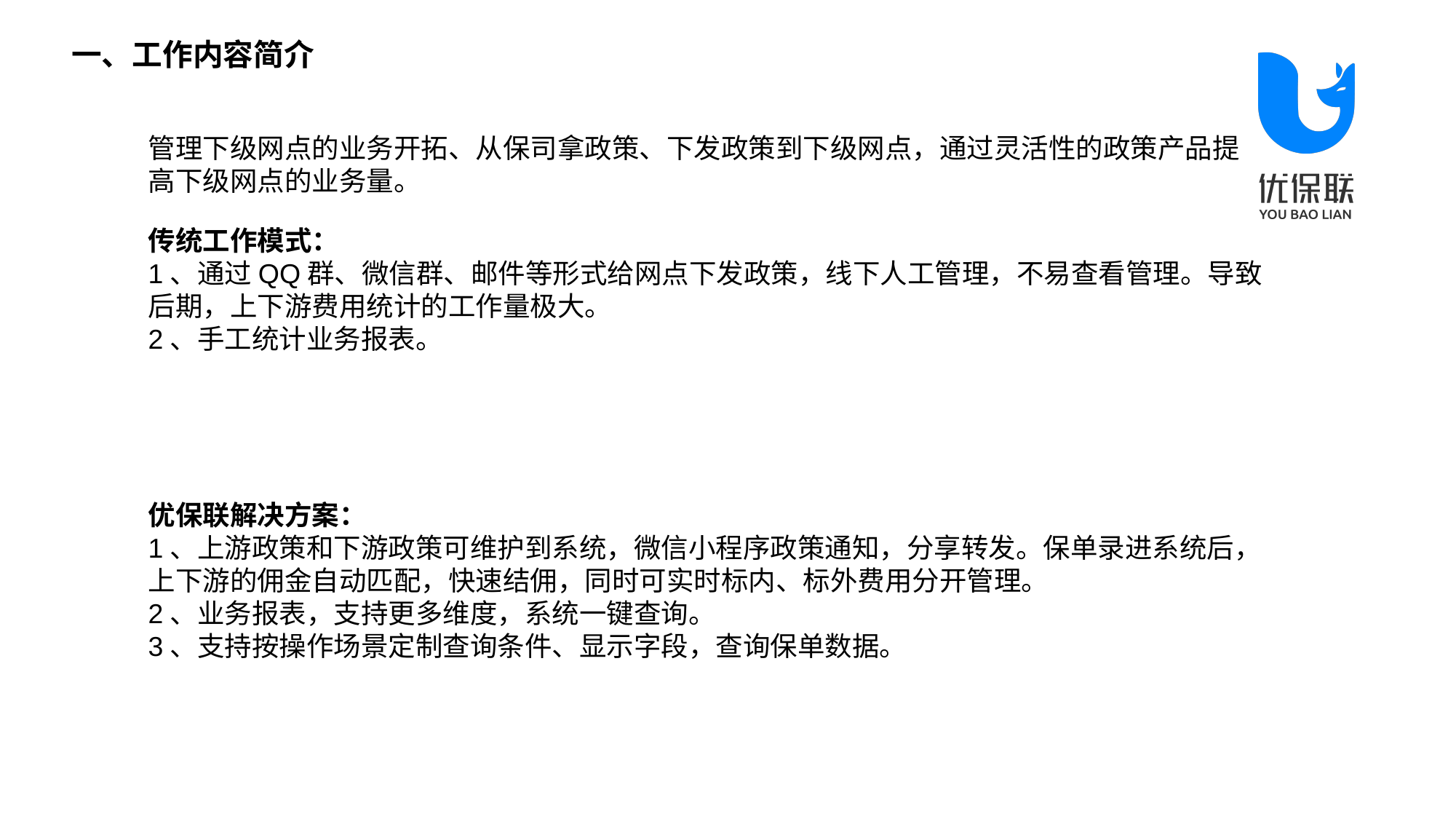

一、工作内容简介
管理下级网点的业务开拓、从保司拿政策、下发政策到下级网点，通过灵活性的政策产品提高下级网点的业务量。
传统工作模式：
1、通过QQ群、微信群、邮件等形式给网点下发政策，线下人工管理，不易查看管理。导致后期，上下游费用统计的工作量极大。
2、手工统计业务报表。
优保联解决方案：
1、上游政策和下游政策可维护到系统，微信小程序政策通知，分享转发。保单录进系统后，上下游的佣金自动匹配，快速结佣，同时可实时标内、标外费用分开管理。
2、业务报表，支持更多维度，系统一键查询。
3、支持按操作场景定制查询条件、显示字段，查询保单数据。